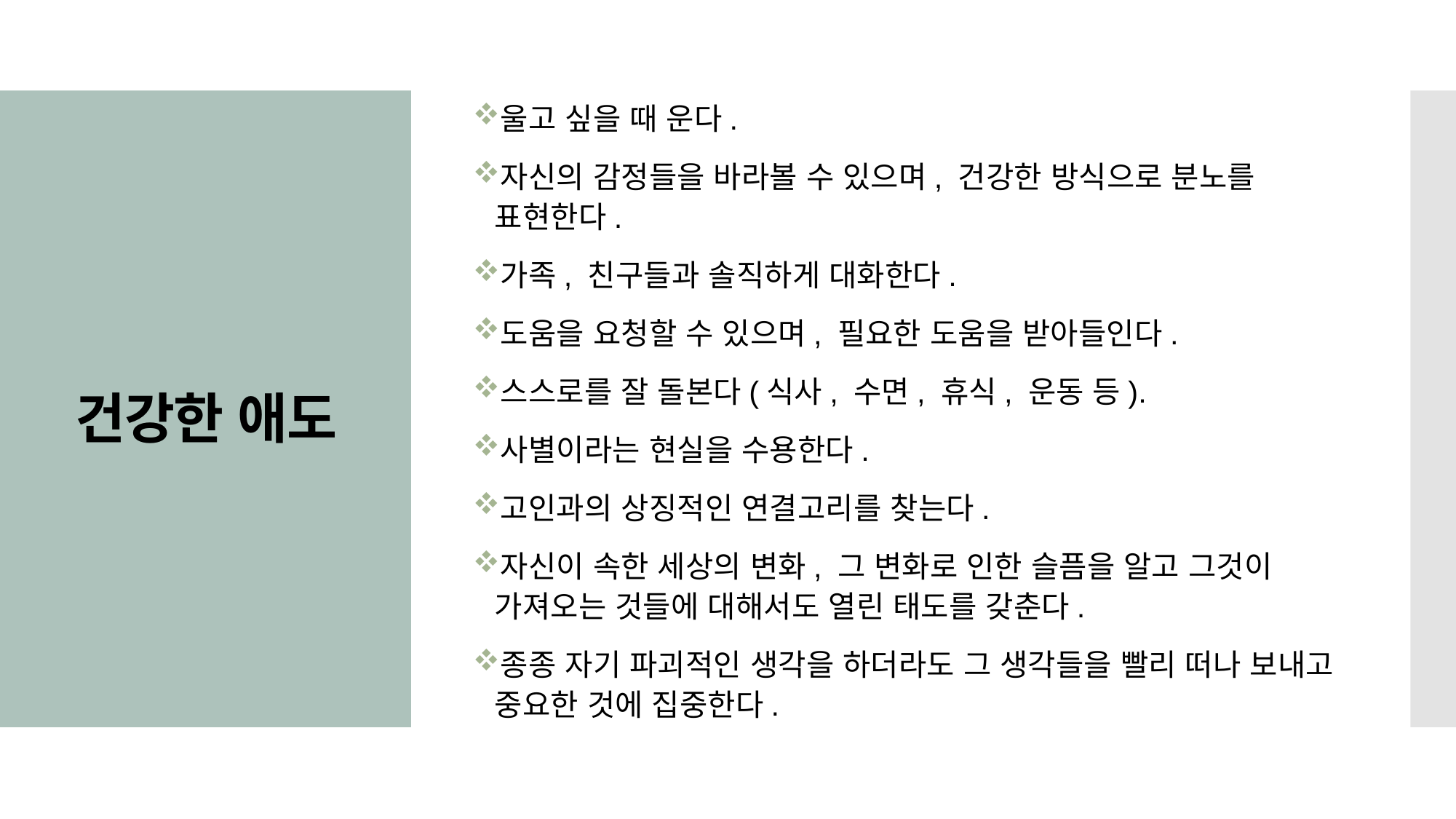

울고 싶을 때 운다.
자신의 감정들을 바라볼 수 있으며, 건강한 방식으로 분노를 표현한다.
가족, 친구들과 솔직하게 대화한다.
도움을 요청할 수 있으며, 필요한 도움을 받아들인다.
스스로를 잘 돌본다(식사, 수면, 휴식, 운동 등).
사별이라는 현실을 수용한다.
고인과의 상징적인 연결고리를 찾는다.
자신이 속한 세상의 변화, 그 변화로 인한 슬픔을 알고 그것이 가져오는 것들에 대해서도 열린 태도를 갖춘다.
종종 자기 파괴적인 생각을 하더라도 그 생각들을 빨리 떠나 보내고 중요한 것에 집중한다.
# 건강한 애도